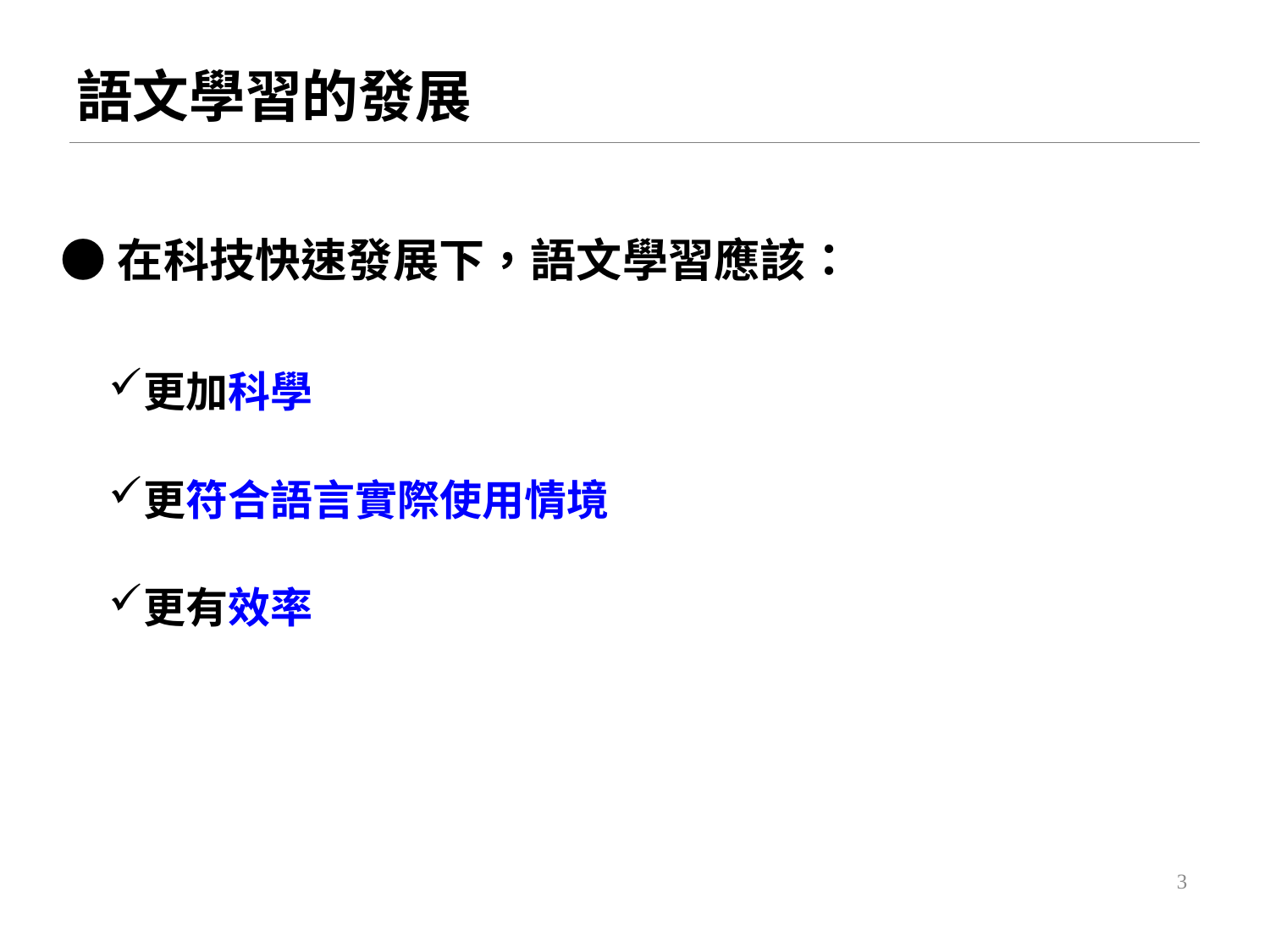

語文學習的發展
●在科技快速發展下，語文學習應該：
更加科學
更符合語言實際使用情境
更有效率
3